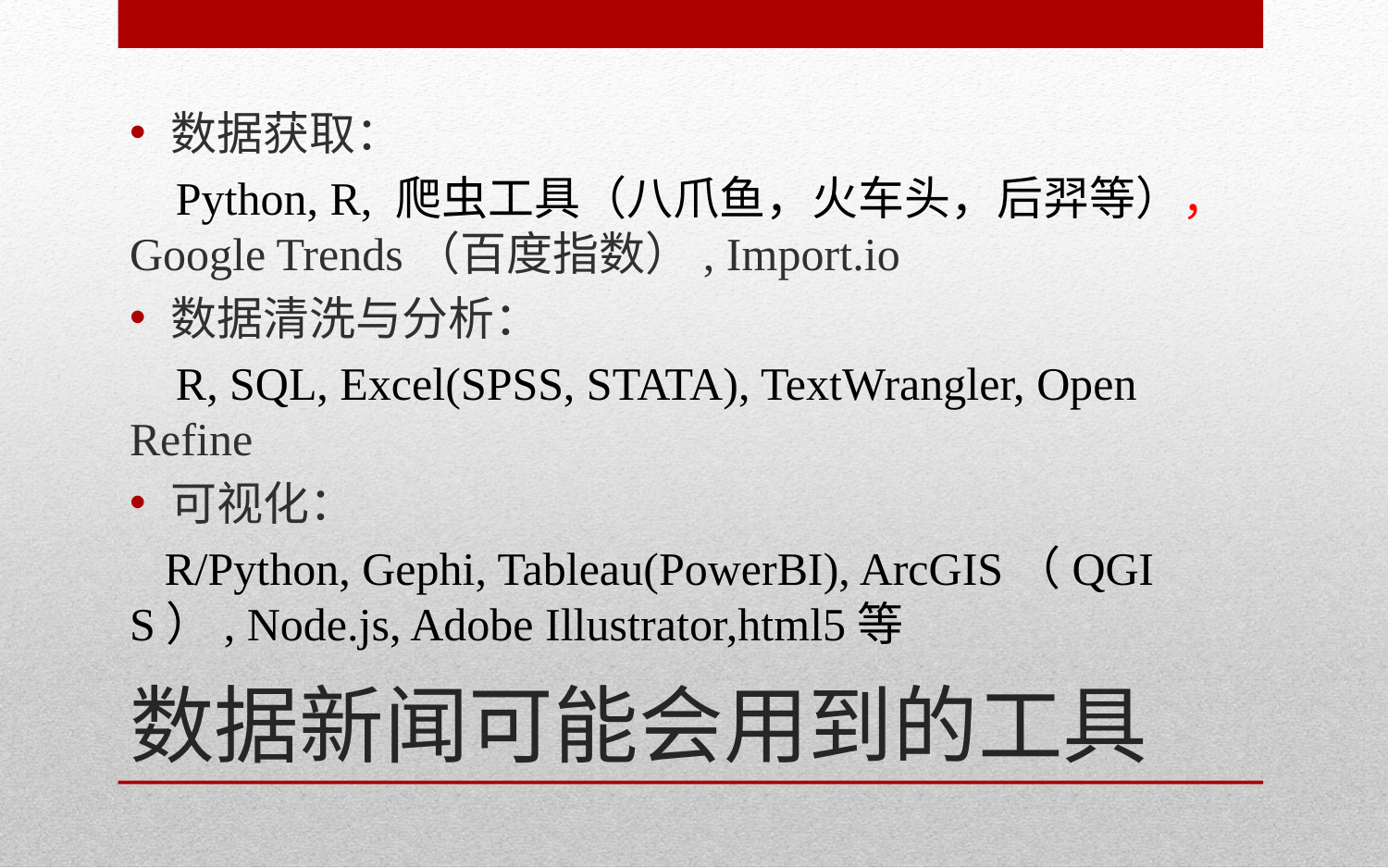

数据获取：
    Python, R, 爬虫工具（八爪鱼，火车头，后羿等），Google Trends（百度指数）, Import.io
数据清洗与分析：
    R, SQL, Excel(SPSS, STATA), TextWrangler, Open Refine
可视化：
   R/Python, Gephi, Tableau(PowerBI), ArcGIS（QGIS）, Node.js, Adobe Illustrator,html5等
# 数据新闻可能会用到的工具